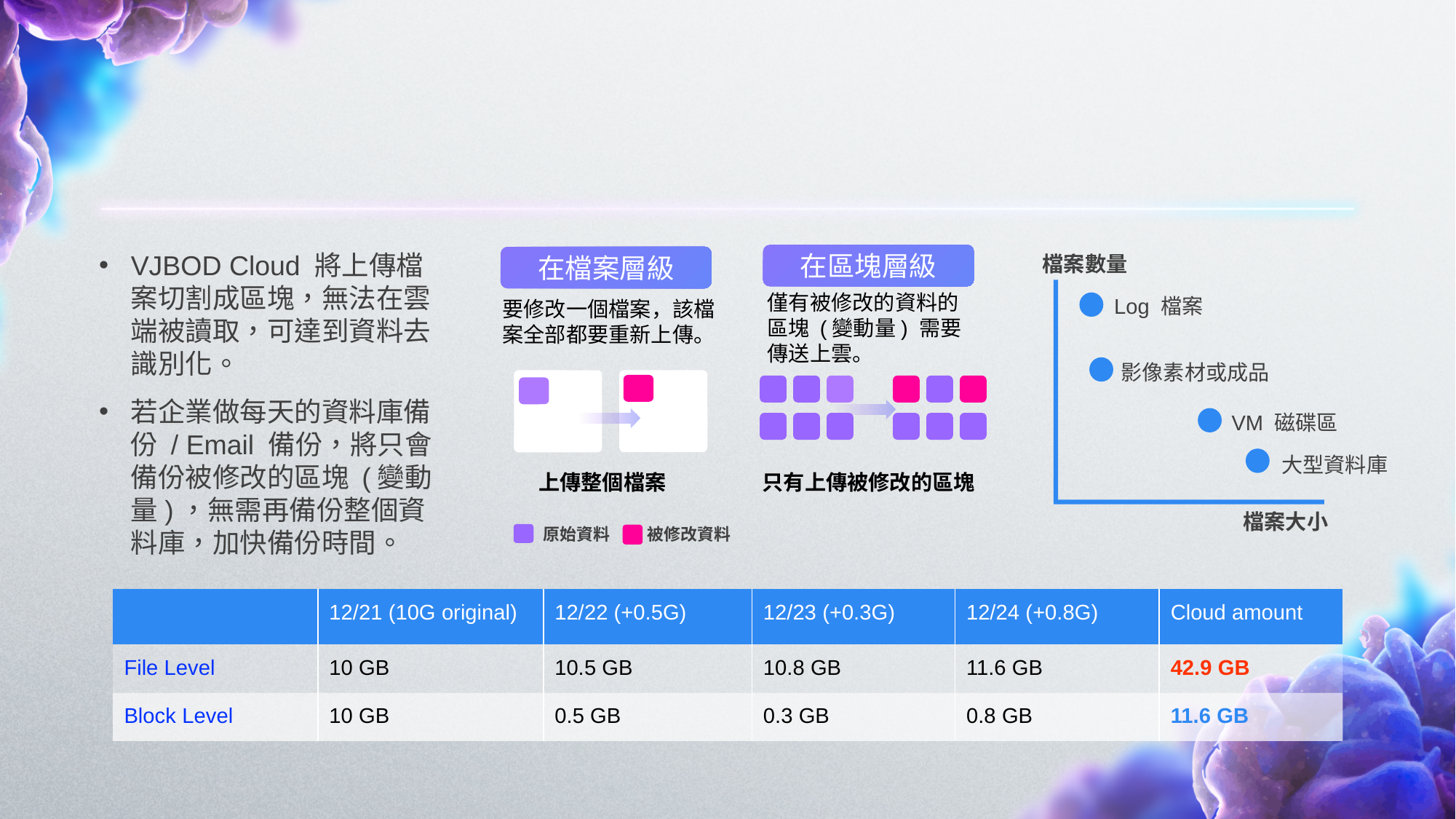

# VJBOD Cloud 區塊型雲網關優勢
VJBOD Cloud 將上傳檔案切割成區塊，無法在雲端被讀取，可達到資料去識別化。
若企業做每天的資料庫備份 / Email 備份，將只會備份被修改的區塊 (變動量)，無需再備份整個資料庫，加快備份時間。
在區塊層級
檔案數量

Log 檔案

影像素材或成品

VM 磁碟區

大型資料庫

檔案大小
在檔案層級
僅有被修改的資料的區塊 (變動量) 需要傳送上雲。
要修改一個檔案，該檔案全部都要重新上傳。

上傳整個檔案
只有上傳被修改的區塊
原始資料

被修改資料

|  | 12/21 (10G original) | 12/22 (+0.5G) | 12/23 (+0.3G) | 12/24 (+0.8G) | Cloud amount |
| --- | --- | --- | --- | --- | --- |
| File Level | 10 GB | 10.5 GB | 10.8 GB | 11.6 GB | 42.9 GB |
| Block Level | 10 GB | 0.5 GB | 0.3 GB | 0.8 GB | 11.6 GB |